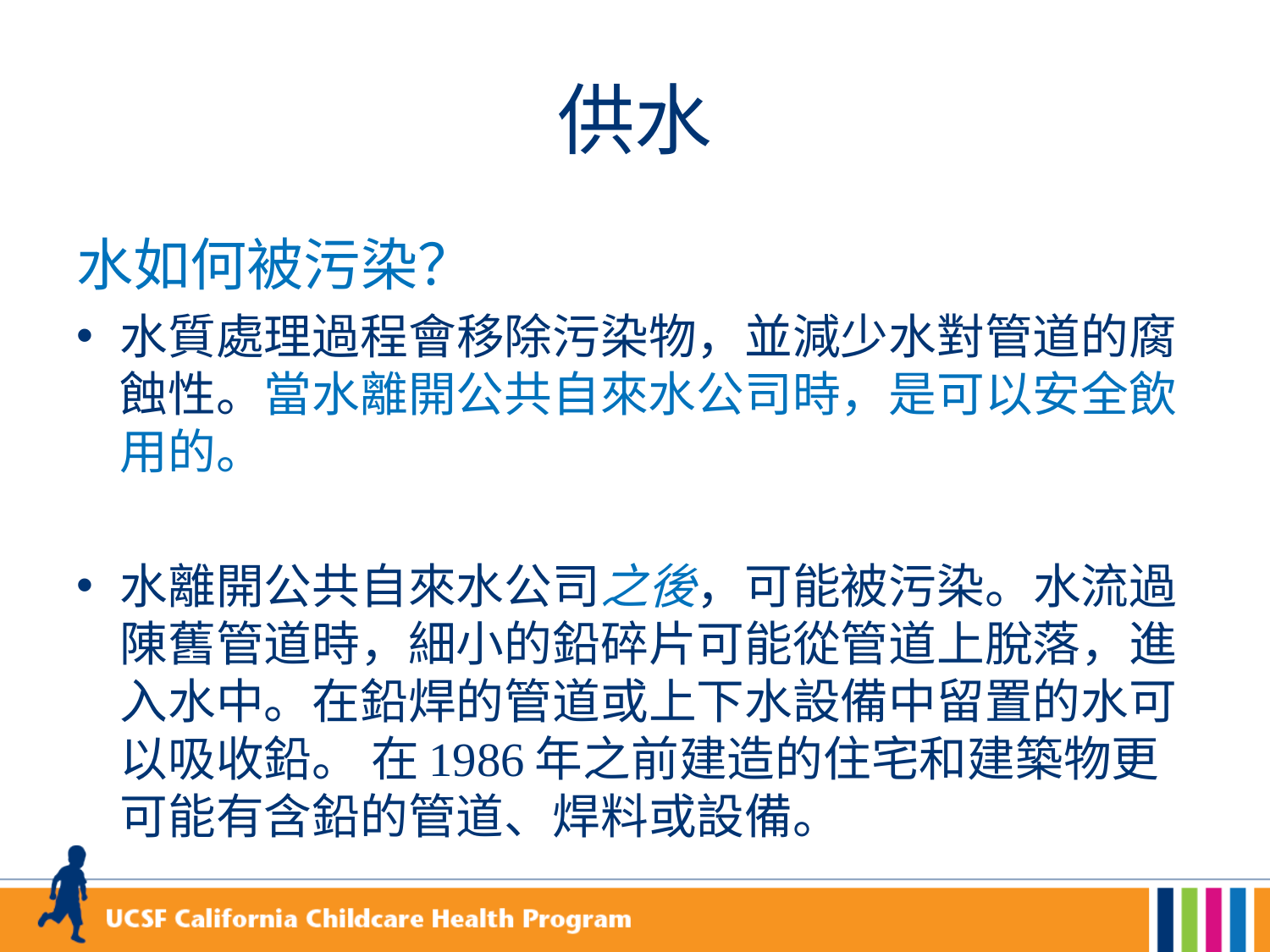

# 供水
水如何被污染？
水質處理過程會移除污染物，並減少水對管道的腐蝕性。當水離開公共自來水公司時，是可以安全飲用的。

水離開公共自來水公司之後，可能被污染。水流過陳舊管道時，細小的鉛碎片可能從管道上脫落，進入水中。在鉛焊的管道或上下水設備中留置的水可以吸收鉛。 在1986年之前建造的住宅和建築物更可能有含鉛的管道、焊料或設備。